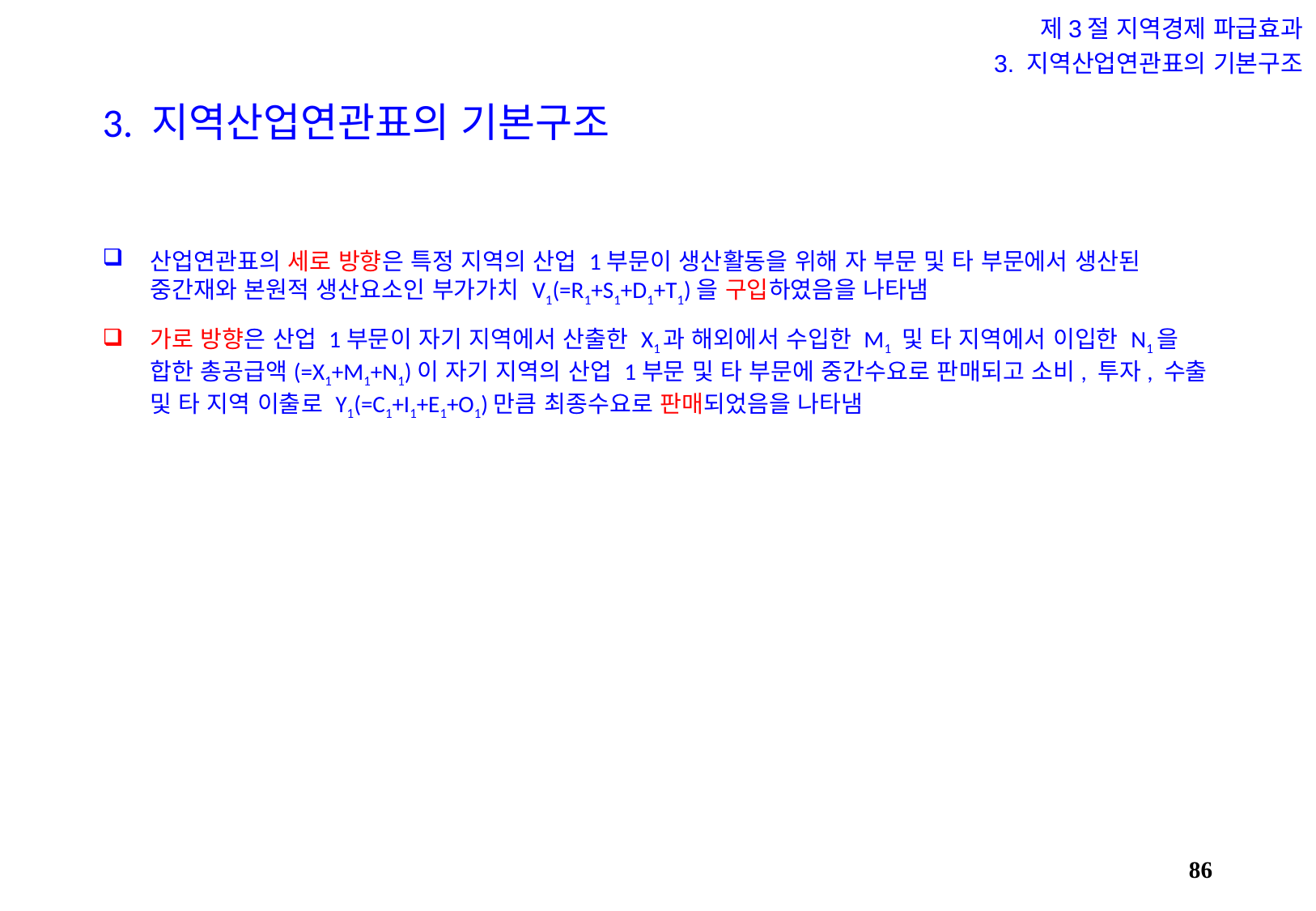

제3절 지역경제 파급효과
3. 지역산업연관표의 기본구조
# 3. 지역산업연관표의 기본구조
산업연관표의 세로 방향은 특정 지역의 산업 1부문이 생산활동을 위해 자 부문 및 타 부문에서 생산된 중간재와 본원적 생산요소인 부가가치 V1(=R1+S1+D1+T1)을 구입하였음을 나타냄
가로 방향은 산업 1부문이 자기 지역에서 산출한 X1과 해외에서 수입한 M1 및 타 지역에서 이입한 N1을 합한 총공급액(=X1+M1+N1)이 자기 지역의 산업 1부문 및 타 부문에 중간수요로 판매되고 소비, 투자, 수출 및 타 지역 이출로 Y1(=C1+I1+E1+O1)만큼 최종수요로 판매되었음을 나타냄
86